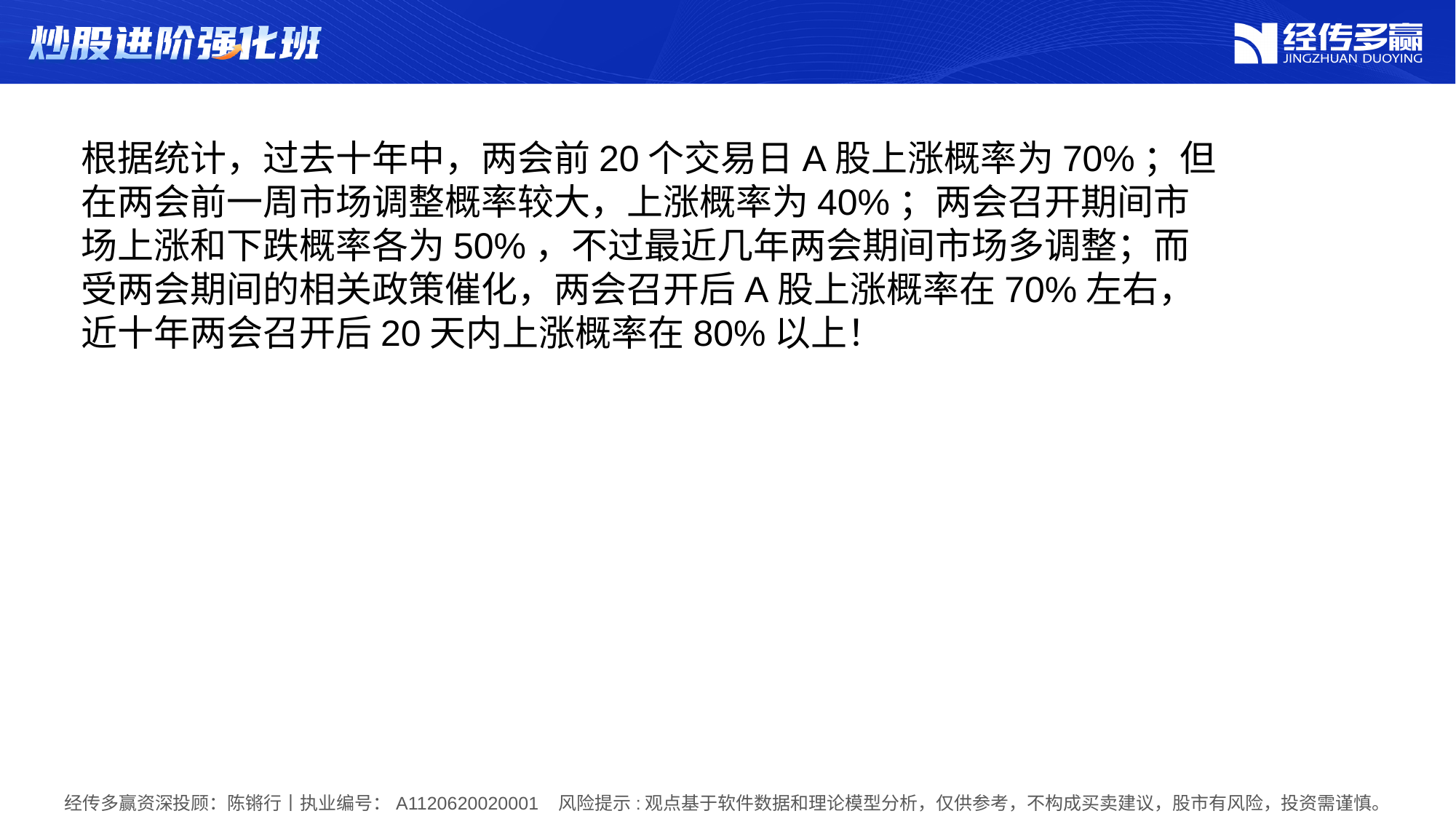

根据统计，过去十年中，两会前20个交易日A股上涨概率为70%；但在两会前一周市场调整概率较大，上涨概率为40%；两会召开期间市场上涨和下跌概率各为50%，不过最近几年两会期间市场多调整；而受两会期间的相关政策催化，两会召开后A股上涨概率在70%左右，近十年两会召开后20天内上涨概率在80%以上！